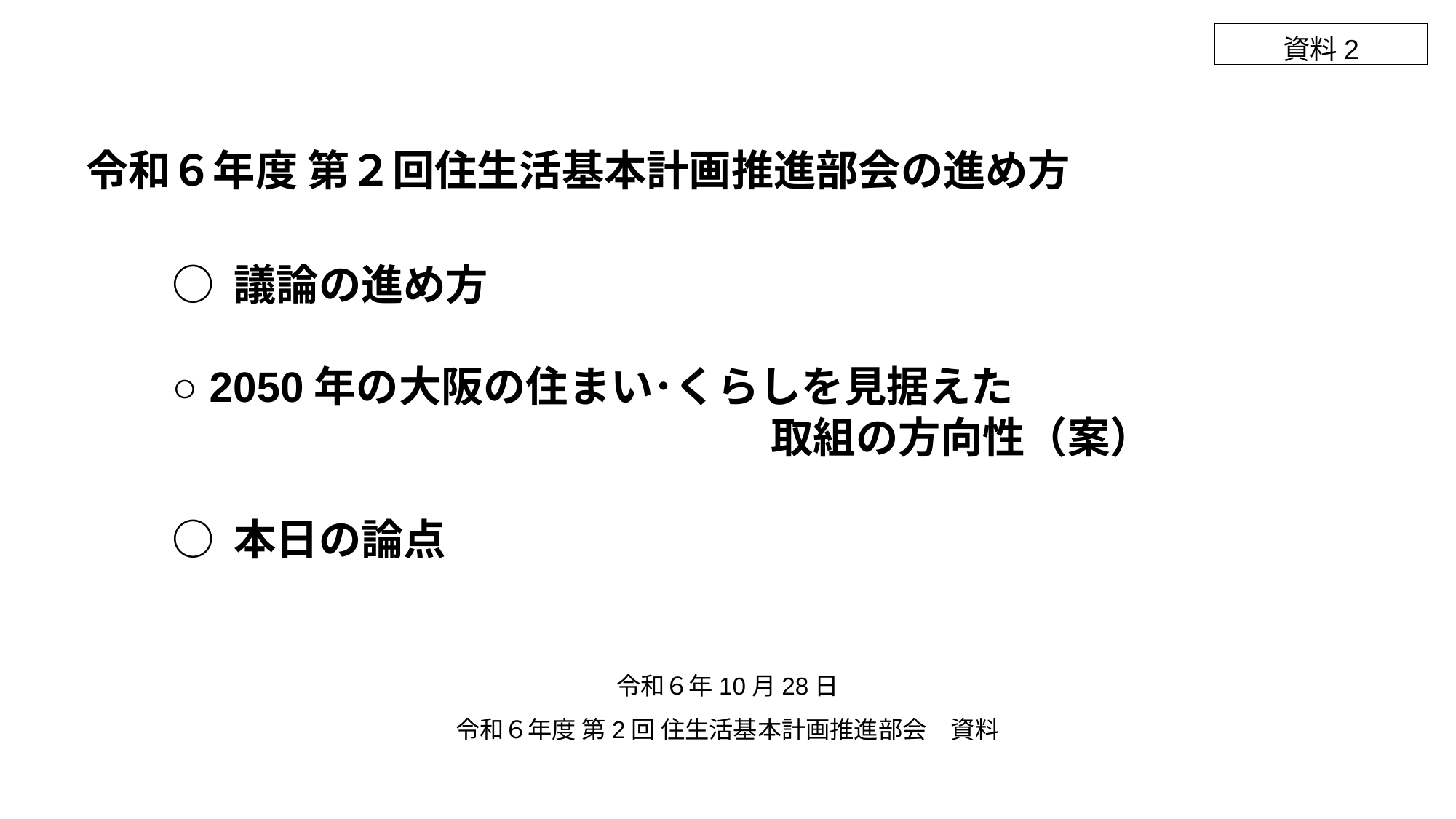

資料2

令和６年度 第２回住生活基本計画推進部会の進め方
○ 議論の進め方

○ 2050年の大阪の住まい･くらしを見据えた
取組の方向性（案）

○ 本日の論点
令和６年10月28日
令和６年度 第2回 住生活基本計画推進部会　資料